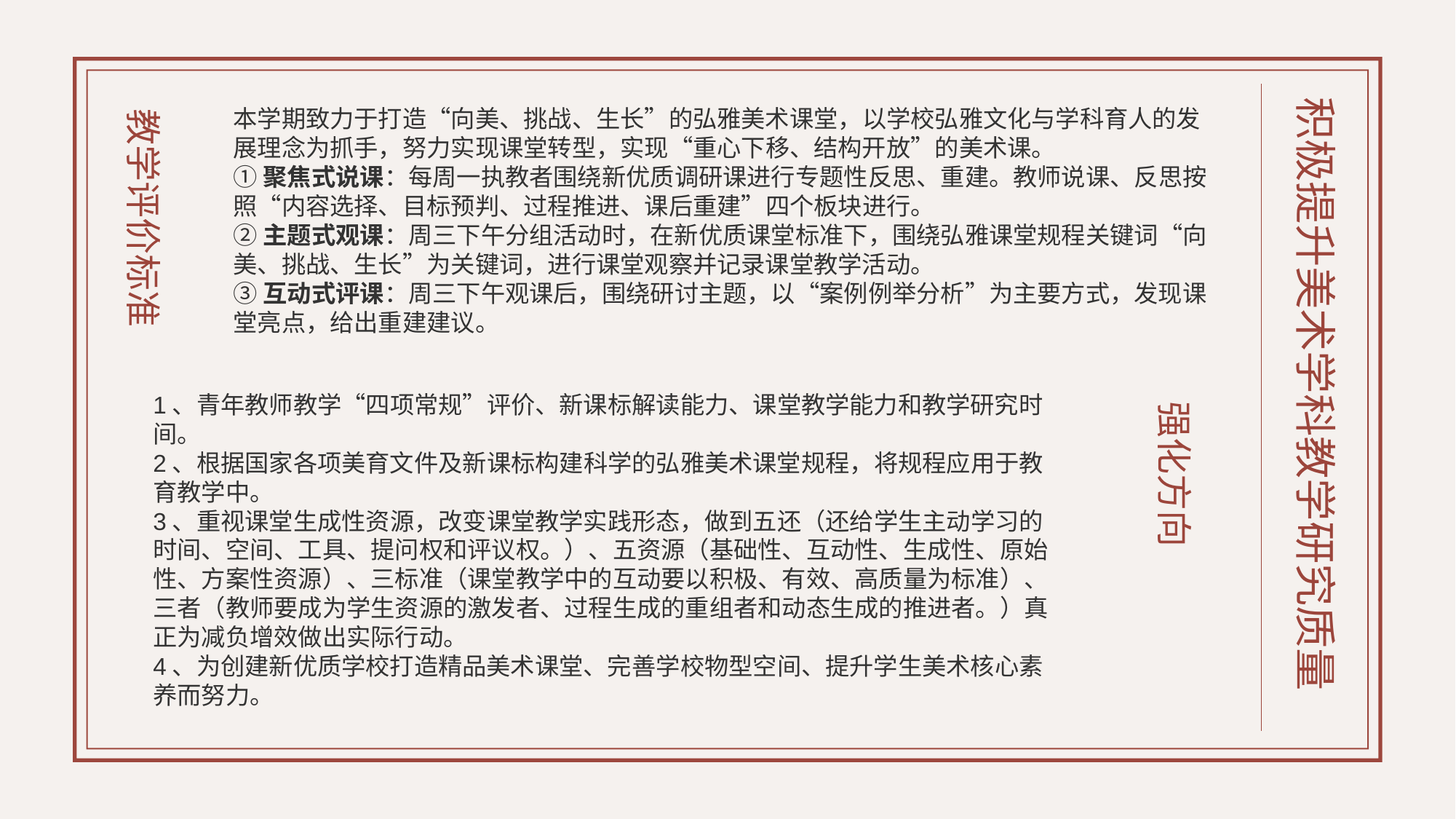

积极提升美术学科教学研究质量
本学期致力于打造“向美、挑战、生长”的弘雅美术课堂，以学校弘雅文化与学科育人的发展理念为抓手，努力实现课堂转型，实现“重心下移、结构开放”的美术课。
①聚焦式说课：每周一执教者围绕新优质调研课进行专题性反思、重建。教师说课、反思按照“内容选择、目标预判、过程推进、课后重建”四个板块进行。
②主题式观课：周三下午分组活动时，在新优质课堂标准下，围绕弘雅课堂规程关键词“向美、挑战、生长”为关键词，进行课堂观察并记录课堂教学活动。
③互动式评课：周三下午观课后，围绕研讨主题，以“案例例举分析”为主要方式，发现课堂亮点，给出重建建议。
教学评价标准
1、青年教师教学“四项常规”评价、新课标解读能力、课堂教学能力和教学研究时间。2、根据国家各项美育文件及新课标构建科学的弘雅美术课堂规程，将规程应用于教育教学中。3、重视课堂生成性资源，改变课堂教学实践形态，做到五还（还给学生主动学习的时间、空间、工具、提问权和评议权。）、五资源（基础性、互动性、生成性、原始性、方案性资源）、三标准（课堂教学中的互动要以积极、有效、高质量为标准）、三者（教师要成为学生资源的激发者、过程生成的重组者和动态生成的推进者。）真正为减负增效做出实际行动。4、为创建新优质学校打造精品美术课堂、完善学校物型空间、提升学生美术核心素养而努力。
强化方向